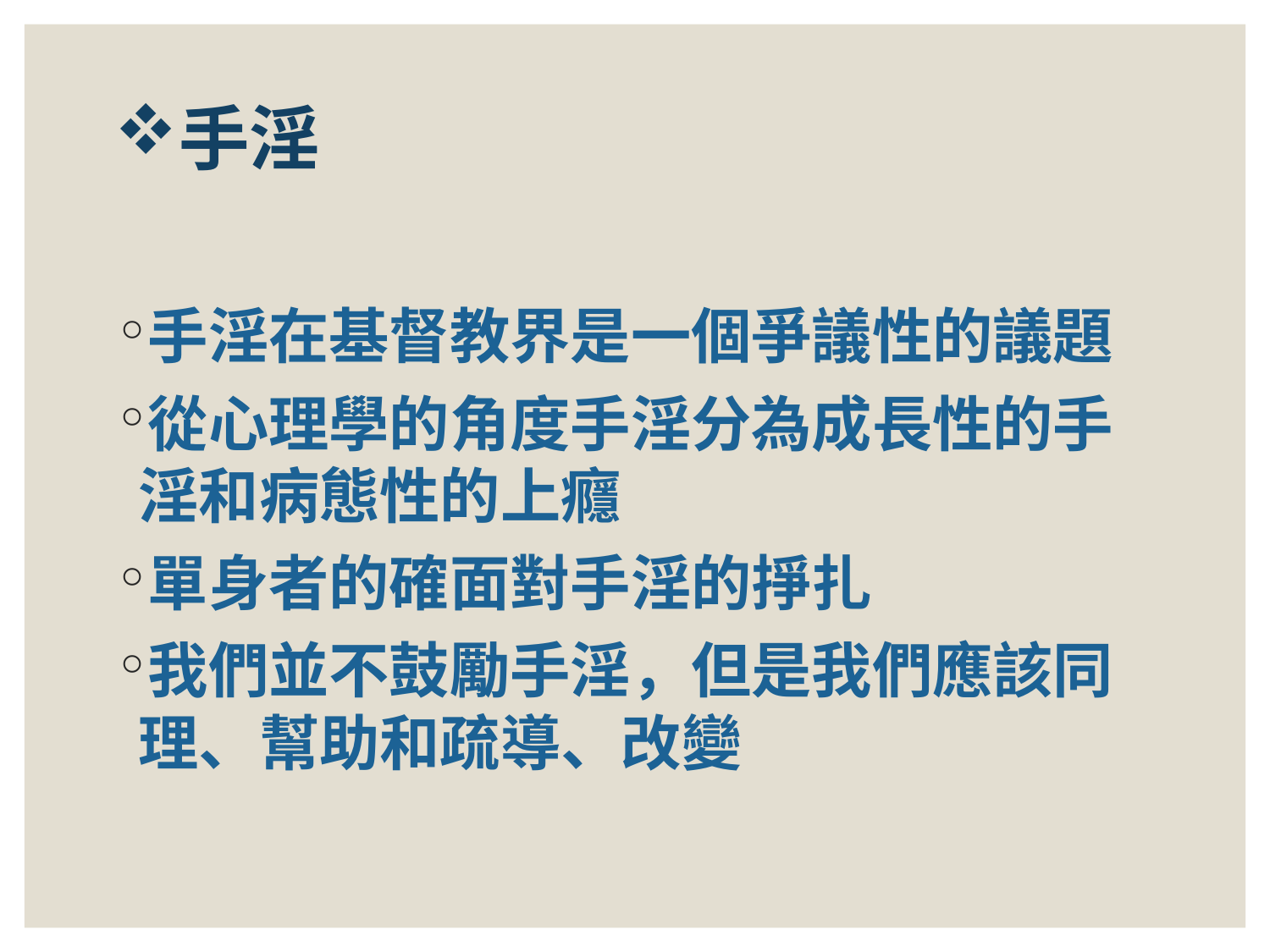

# 手淫
手淫在基督教界是一個爭議性的議題
從心理學的角度手淫分為成長性的手淫和病態性的上癮
單身者的確面對手淫的掙扎
我們並不鼓勵手淫，但是我們應該同理、幫助和疏導、改變